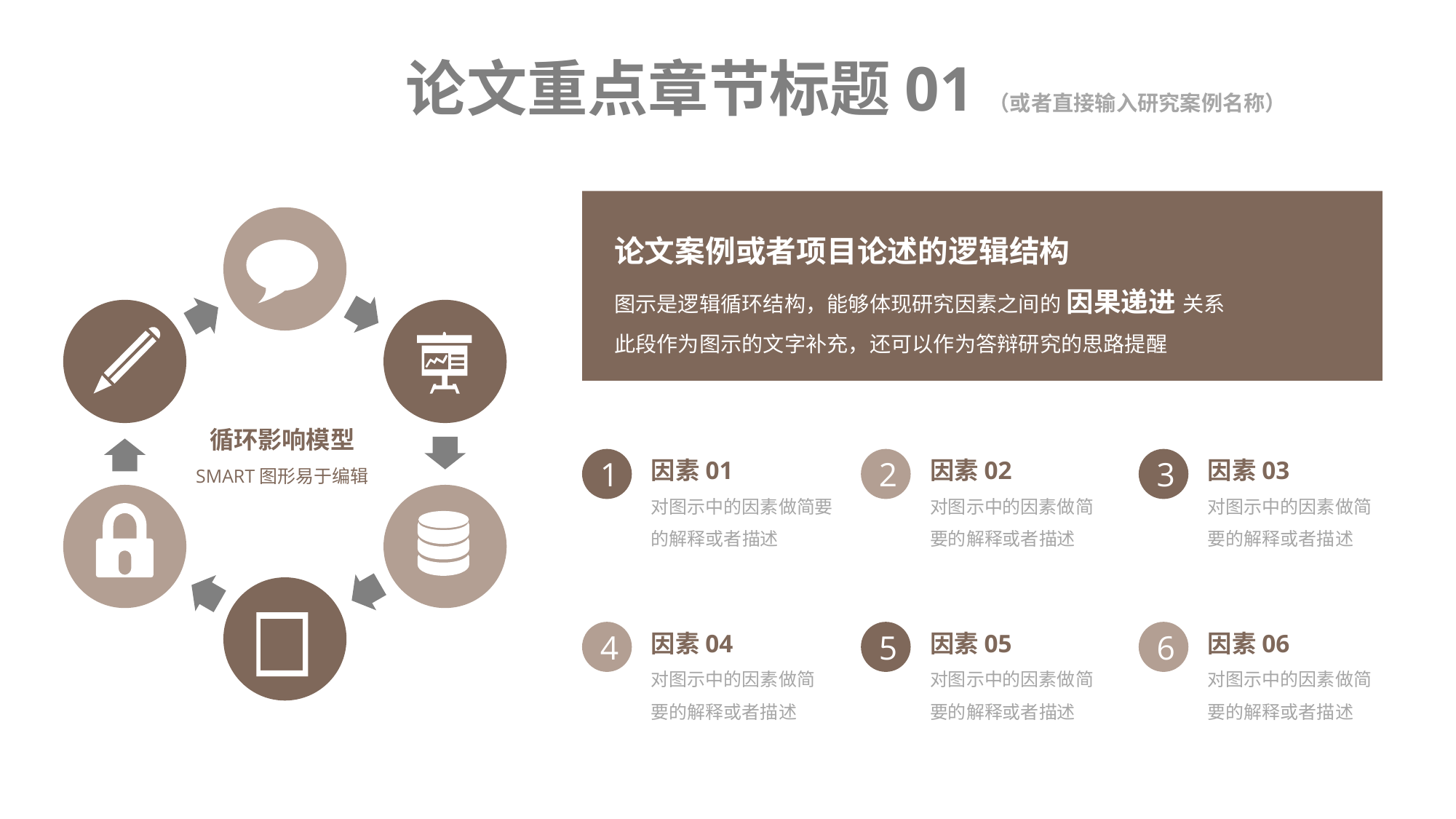

论文重点章节标题01（或者直接输入研究案例名称）

论文案例或者项目论述的逻辑结构
图示是逻辑循环结构，能够体现研究因素之间的 因果递进 关系
此段作为图示的文字补充，还可以作为答辩研究的思路提醒

循环影响模型
SMART图形易于编辑
因素01
对图示中的因素做简要的解释或者描述
因素02
对图示中的因素做简要的解释或者描述
因素03
对图示中的因素做简要的解释或者描述
1
2
3

因素04
对图示中的因素做简要的解释或者描述
因素05
对图示中的因素做简要的解释或者描述
因素06
对图示中的因素做简要的解释或者描述

4
5
6